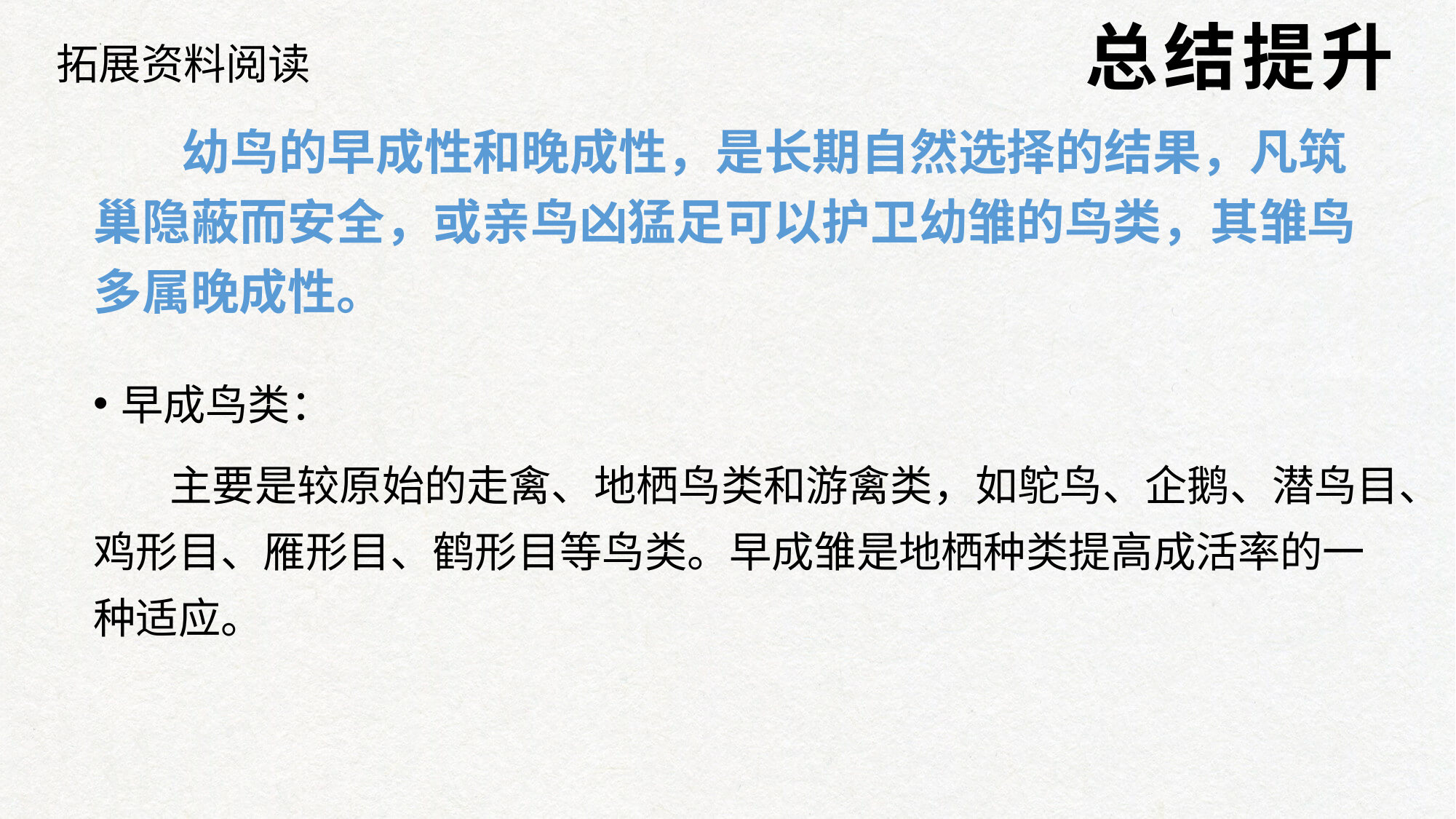

总结提升
拓展资料阅读
       幼鸟的早成性和晚成性，是长期自然选择的结果，凡筑巢隐蔽而安全，或亲鸟凶猛足可以护卫幼雏的鸟类，其雏鸟多属晚成性。
早成鸟类：
       主要是较原始的走禽、地栖鸟类和游禽类，如鸵鸟、企鹅、潜鸟目、鸡形目、雁形目、鹤形目等鸟类。早成雏是地栖种类提高成活率的一种适应。